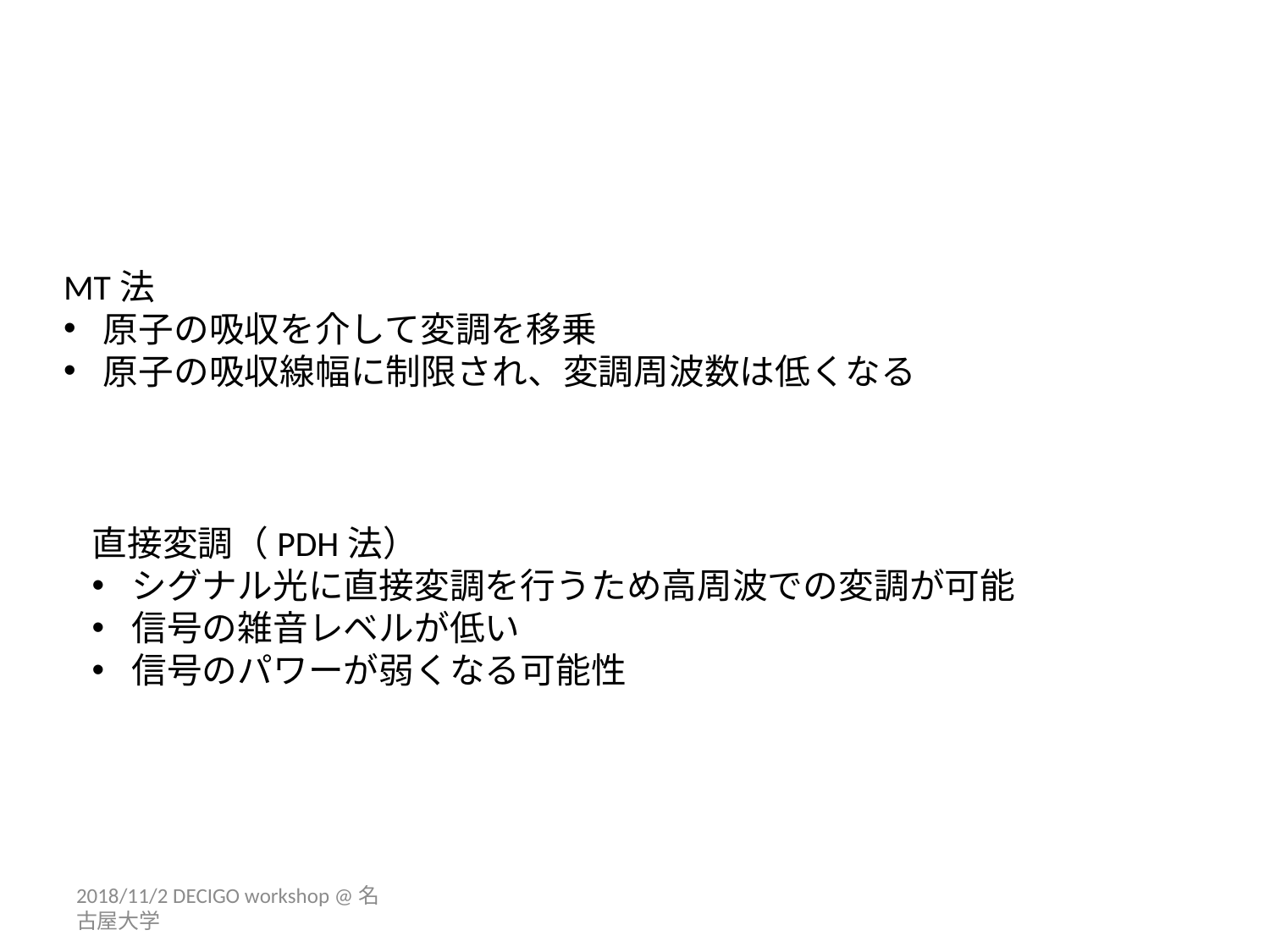

#
MT法
原子の吸収を介して変調を移乗
原子の吸収線幅に制限され、変調周波数は低くなる
直接変調（PDH法）
シグナル光に直接変調を行うため高周波での変調が可能
信号の雑音レベルが低い
信号のパワーが弱くなる可能性
2018/11/2 DECIGO workshop @名古屋大学